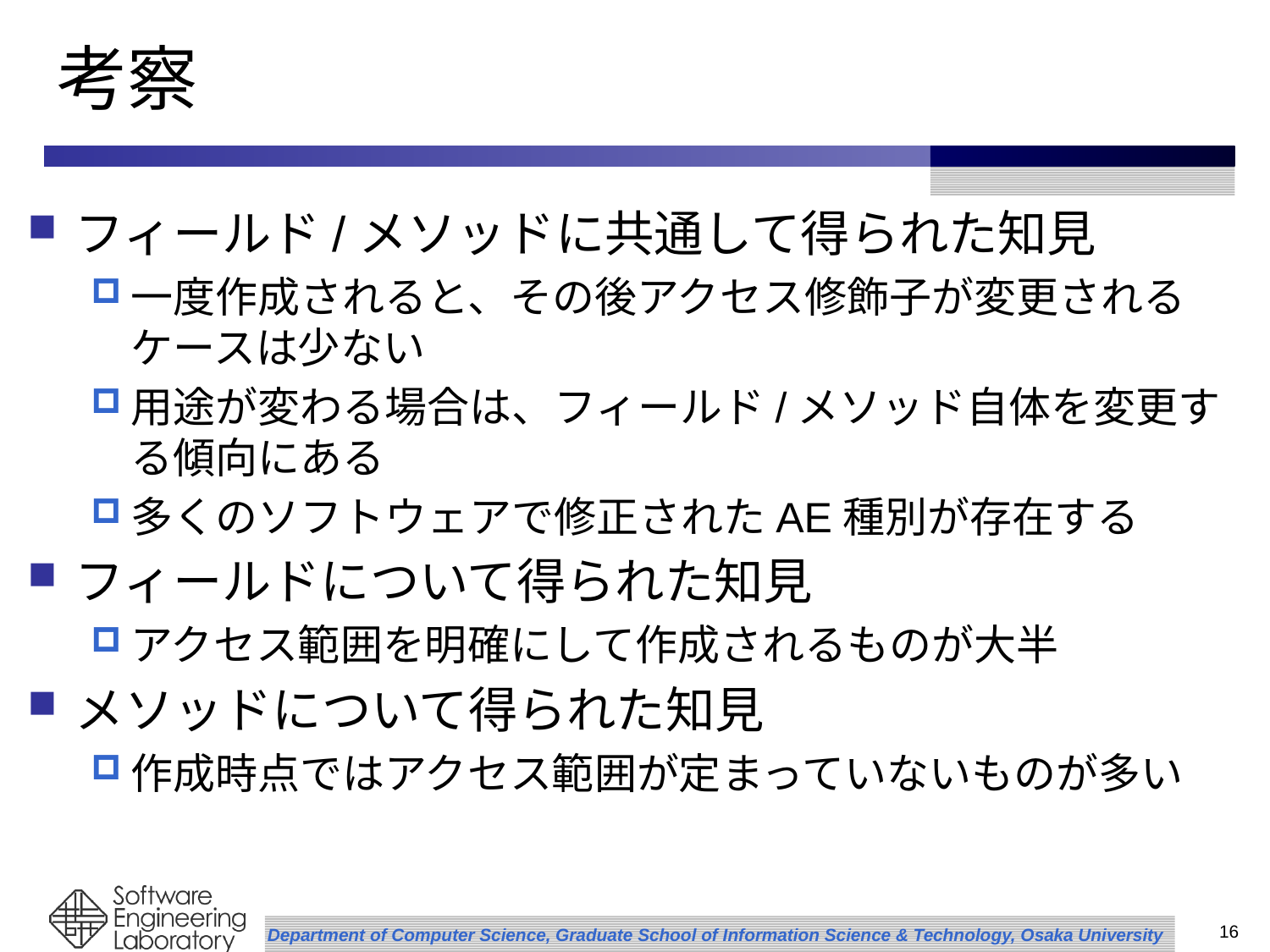

# 考察
フィールド/メソッドに共通して得られた知見
一度作成されると、その後アクセス修飾子が変更される
ケースは少ない
用途が変わる場合は、フィールド/メソッド自体を変更する傾向にある
多くのソフトウェアで修正されたAE種別が存在する
フィールドについて得られた知見
アクセス範囲を明確にして作成されるものが大半
メソッドについて得られた知見
作成時点ではアクセス範囲が定まっていないものが多い
16